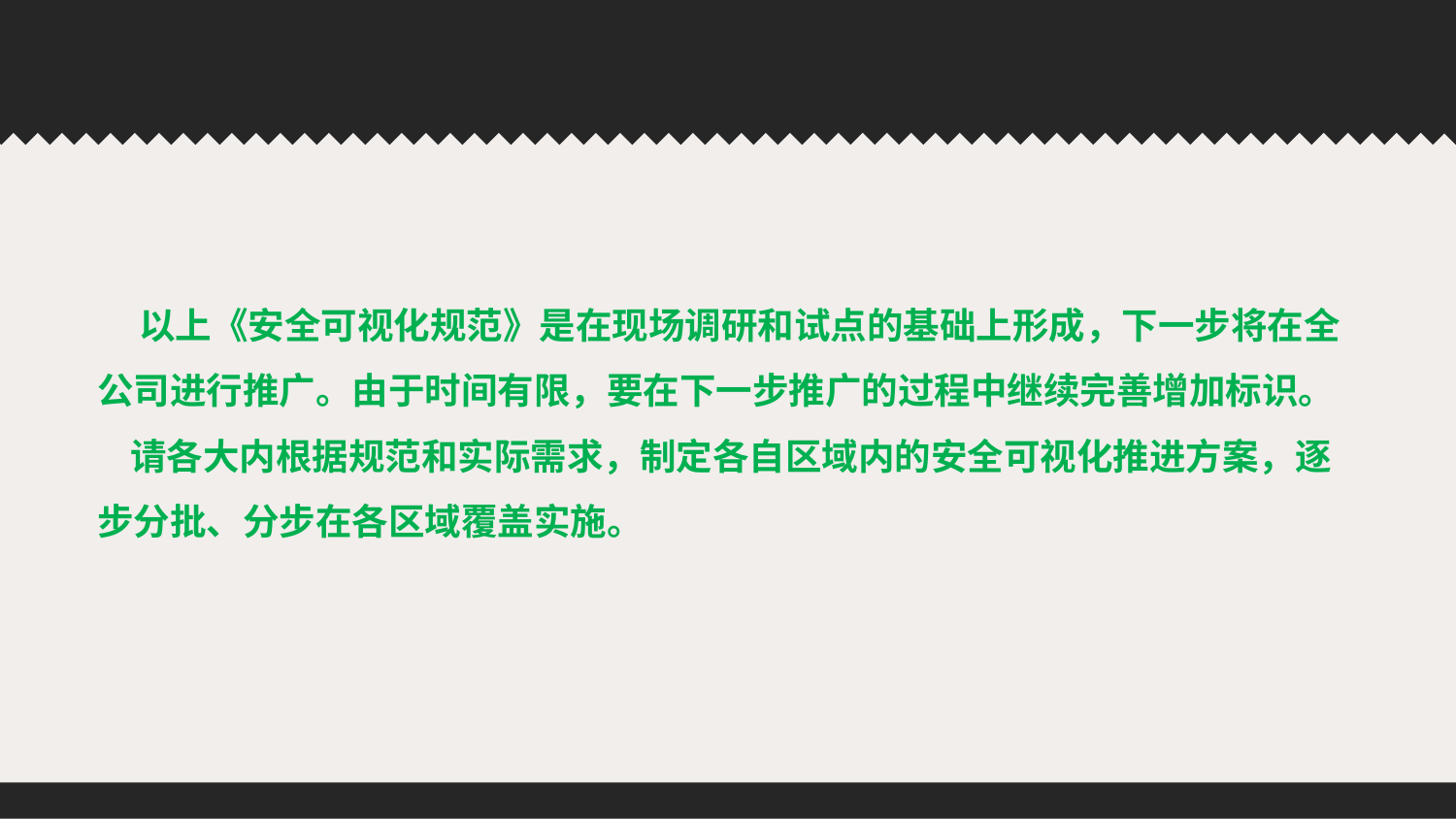

# 以上《安全可视化规范》是在现场调研和试点的基础上形成，下一步将在全公司进行推广。由于时间有限，要在下一步推广的过程中继续完善增加标识。 请各大内根据规范和实际需求，制定各自区域内的安全可视化推进方案，逐步分批、分步在各区域覆盖实施。